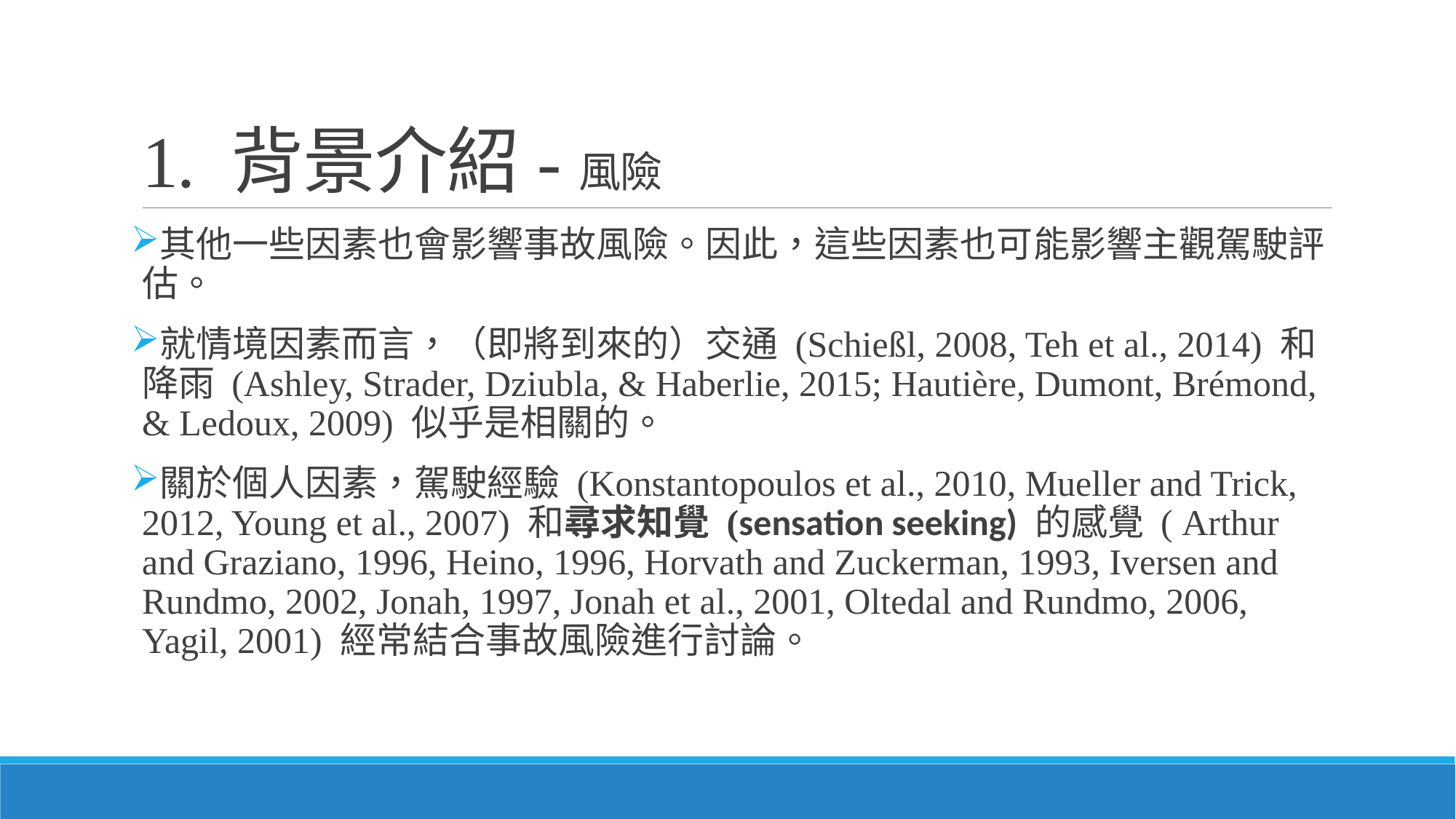

# 1. 背景介紹-風險
其他一些因素也會影響事故風險。因此，這些因素也可能影響主觀駕駛評估。
就情境因素而言，（即將到來的）交通 (Schießl, 2008, Teh et al., 2014) 和降雨 (Ashley, Strader, Dziubla, & Haberlie, 2015; Hautière, Dumont, Brémond, & Ledoux, 2009) 似乎是相關的。
關於個人因素，駕駛經驗 (Konstantopoulos et al., 2010, Mueller and Trick, 2012, Young et al., 2007) 和尋求知覺 (sensation seeking) 的感覺 ( Arthur and Graziano, 1996, Heino, 1996, Horvath and Zuckerman, 1993, Iversen and Rundmo, 2002, Jonah, 1997, Jonah et al., 2001, Oltedal and Rundmo, 2006, Yagil, 2001) 經常結合事故風險進行討論。